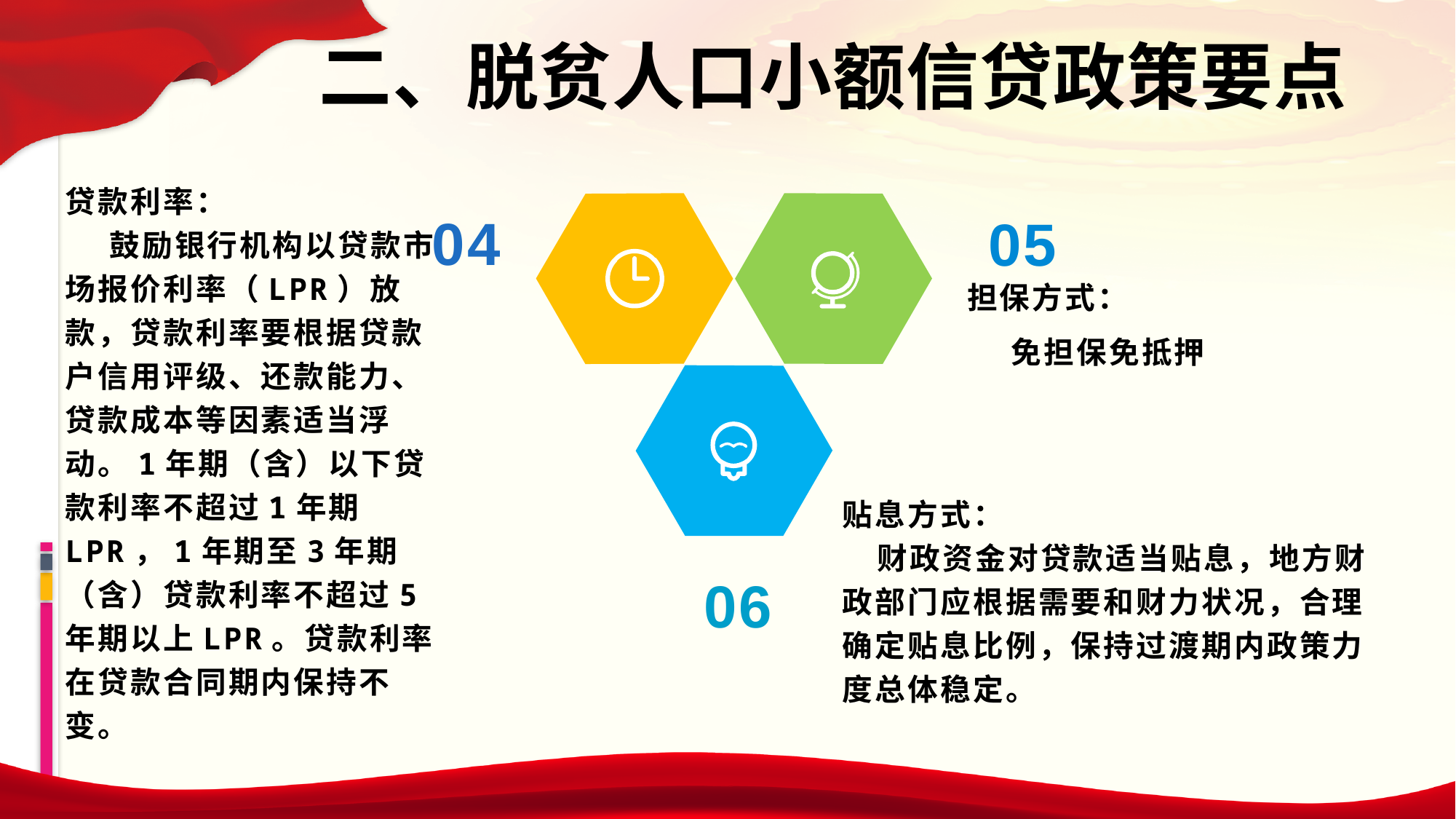

二、脱贫人口小额信贷政策要点

04
05

贷款利率：
    鼓励银行机构以贷款市场报价利率（LPR）放款，贷款利率要根据贷款户信用评级、还款能力、贷款成本等因素适当浮动。1年期（含）以下贷款利率不超过1年期LPR，1年期至3年期（含）贷款利率不超过5年期以上LPR。贷款利率在贷款合同期内保持不变。

担保方式：
    免担保免抵押

贴息方式：
   财政资金对贷款适当贴息，地方财政部门应根据需要和财力状况，合理确定贴息比例，保持过渡期内政策力度总体稳定。
06
8